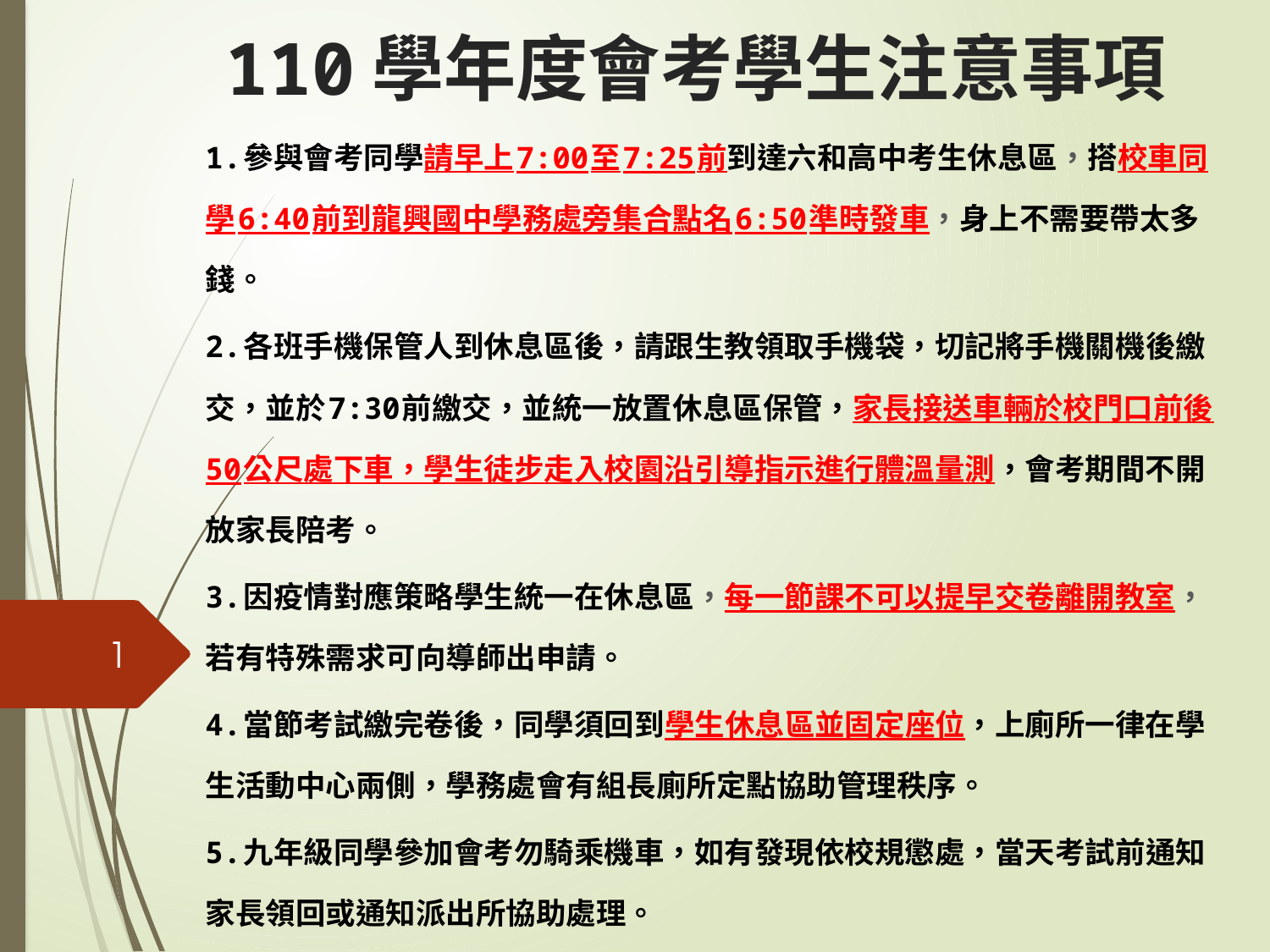

# 110學年度會考學生注意事項
1.參與會考同學請早上7:00至7:25前到達六和高中考生休息區，搭校車同學6:40前到龍興國中學務處旁集合點名6:50準時發車，身上不需要帶太多錢。
2.各班手機保管人到休息區後，請跟生教領取手機袋，切記將手機關機後繳交，並於7:30前繳交，並統一放置休息區保管，家長接送車輛於校門口前後50公尺處下車，學生徒步走入校園沿引導指示進行體溫量測，會考期間不開放家長陪考。
3.因疫情對應策略學生統一在休息區，每一節課不可以提早交卷離開教室，若有特殊需求可向導師出申請。
4.當節考試繳完卷後，同學須回到學生休息區並固定座位，上廁所一律在學生活動中心兩側，學務處會有組長廁所定點協助管理秩序。
5.九年級同學參加會考勿騎乘機車，如有發現依校規懲處，當天考試前通知家長領回或通知派出所協助處理。

1